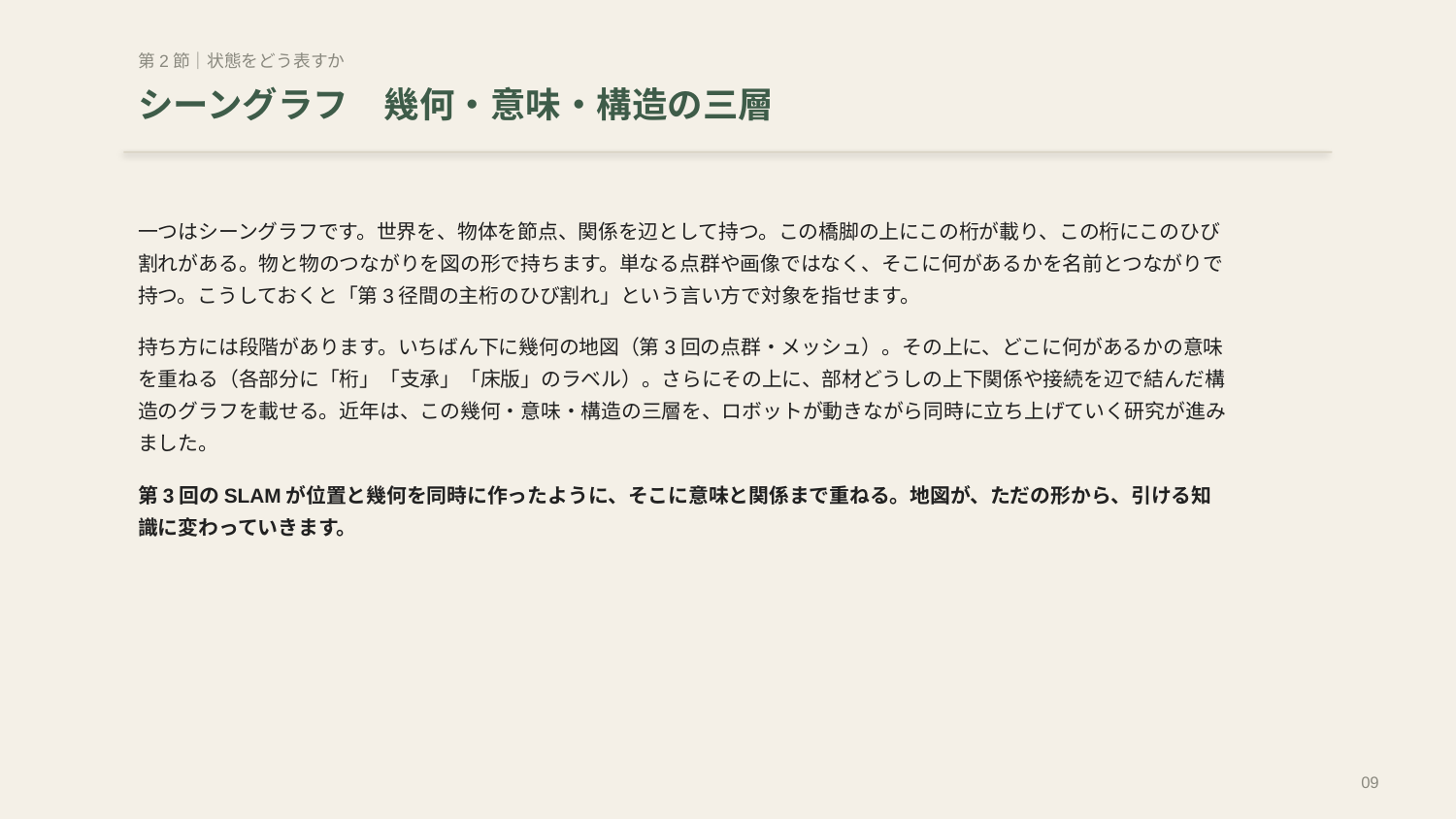

第2節｜状態をどう表すか
シーングラフ　幾何・意味・構造の三層

一つはシーングラフです。世界を、物体を節点、関係を辺として持つ。この橋脚の上にこの桁が載り、この桁にこのひび割れがある。物と物のつながりを図の形で持ちます。単なる点群や画像ではなく、そこに何があるかを名前とつながりで持つ。こうしておくと「第3径間の主桁のひび割れ」という言い方で対象を指せます。
持ち方には段階があります。いちばん下に幾何の地図（第3回の点群・メッシュ）。その上に、どこに何があるかの意味を重ねる（各部分に「桁」「支承」「床版」のラベル）。さらにその上に、部材どうしの上下関係や接続を辺で結んだ構造のグラフを載せる。近年は、この幾何・意味・構造の三層を、ロボットが動きながら同時に立ち上げていく研究が進みました。
第3回のSLAMが位置と幾何を同時に作ったように、そこに意味と関係まで重ねる。地図が、ただの形から、引ける知識に変わっていきます。
09